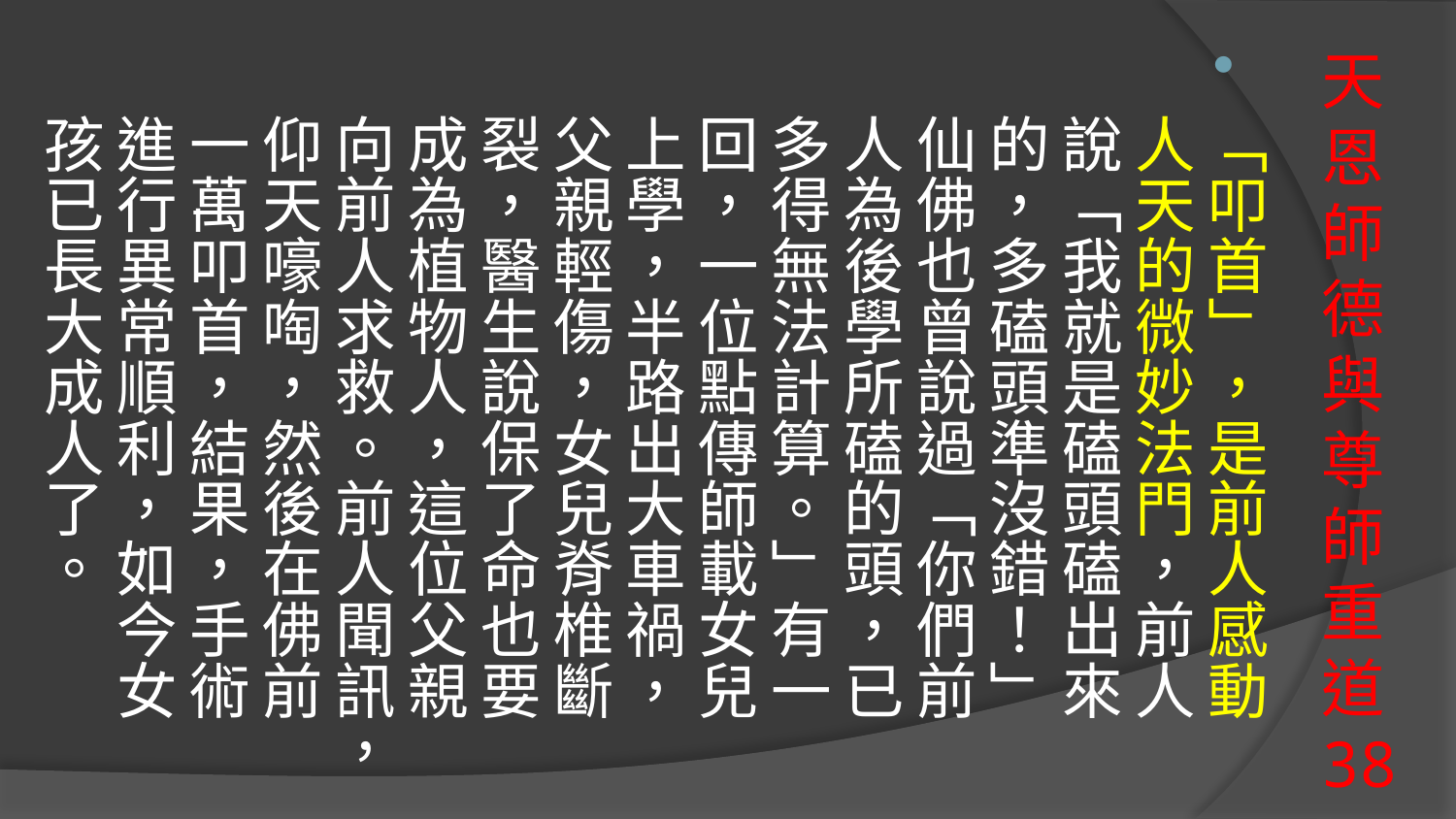

# 天恩師德與尊師重道 38
「叩首」，是前人感動人天的微妙法門，前人說「我就是磕頭磕出來的，多磕頭準沒錯！」仙佛也曾說過「你們前人為後學所磕的頭，已多得無法計算。」有一回，一位點傳師載女兒上學，半路出大車禍，父親輕傷，女兒脊椎斷裂，醫生說保了命也要成為植物人，這位父親向前人求救。前人聞訊，仰天嚎啕，然後在佛前一萬叩首，結果，手術進行異常順利，如今女孩已長大成人了。